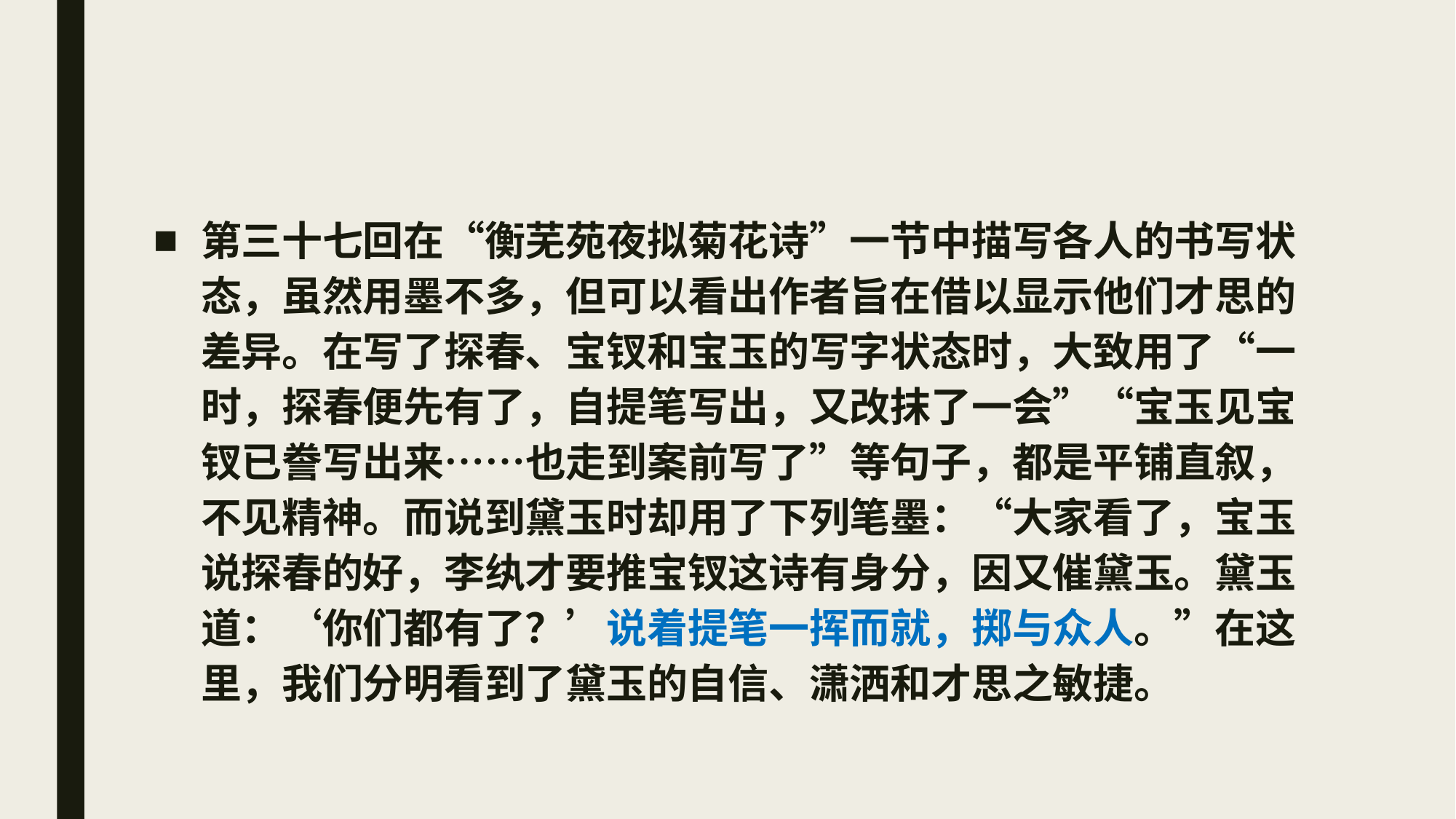

#
第三十七回在“衡芜苑夜拟菊花诗”一节中描写各人的书写状态，虽然用墨不多，但可以看出作者旨在借以显示他们才思的差异。在写了探春、宝钗和宝玉的写字状态时，大致用了“一时，探春便先有了，自提笔写出，又改抹了一会”“宝玉见宝钗已誊写出来……也走到案前写了”等句子，都是平铺直叙，不见精神。而说到黛玉时却用了下列笔墨：“大家看了，宝玉说探春的好，李纨才要推宝钗这诗有身分，因又催黛玉。黛玉道：‘你们都有了？’说着提笔一挥而就，掷与众人。”在这里，我们分明看到了黛玉的自信、潇洒和才思之敏捷。